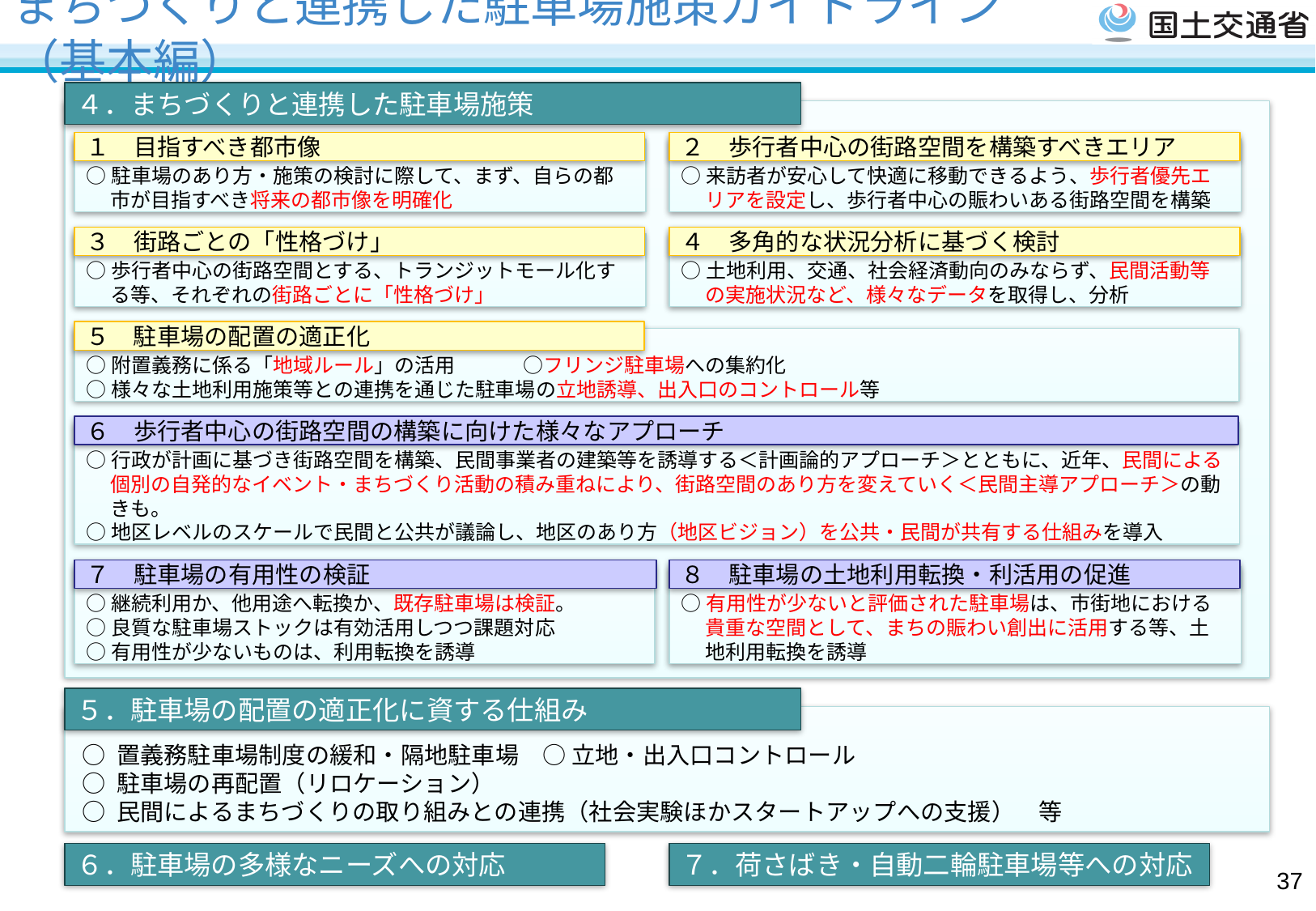

# まちづくりと連携した駐車場施策ガイドライン（基本編）
４．まちづくりと連携した駐車場施策

１　目指すべき都市像
２　歩行者中心の街路空間を構築すべきエリア

○駐車場のあり方・施策の検討に際して、まず、自らの都市が目指すべき将来の都市像を明確化

○来訪者が安心して快適に移動できるよう、歩行者優先エリアを設定し、歩行者中心の賑わいある街路空間を構築
３　街路ごとの「性格づけ」
４　多角的な状況分析に基づく検討

○歩行者中心の街路空間とする、トランジットモール化する等、それぞれの街路ごとに「性格づけ」

○土地利用、交通、社会経済動向のみならず、民間活動等の実施状況など、様々なデータを取得し、分析
５　駐車場の配置の適正化

○附置義務に係る「地域ルール」の活用	           ○フリンジ駐車場への集約化
○様々な土地利用施策等との連携を通じた駐車場の立地誘導、出入口のコントロール等
６　歩行者中心の街路空間の構築に向けた様々なアプローチ

○行政が計画に基づき街路空間を構築、民間事業者の建築等を誘導する＜計画論的アプローチ＞とともに、近年、民間による個別の自発的なイベント・まちづくり活動の積み重ねにより、街路空間のあり方を変えていく＜民間主導アプローチ＞の動きも。
○地区レベルのスケールで民間と公共が議論し、地区のあり方（地区ビジョン）を公共・民間が共有する仕組みを導入
７　駐車場の有用性の検証
８　駐車場の土地利用転換・利活用の促進

○継続利用か、他用途へ転換か、既存駐車場は検証。
○良質な駐車場ストックは有効活用しつつ課題対応
○有用性が少ないものは、利用転換を誘導

○有用性が少ないと評価された駐車場は、市街地における貴重な空間として、まちの賑わい創出に活用する等、土地利用転換を誘導
５．駐車場の配置の適正化に資する仕組み

 ○ 置義務駐車場制度の緩和・隔地駐車場　○ 立地・出入口コントロール
 ○ 駐車場の再配置（リロケーション）
 ○ 民間によるまちづくりの取り組みとの連携（社会実験ほかスタートアップへの支援）　等
６．駐車場の多様なニーズへの対応
７．荷さばき・自動二輪駐車場等への対応
37